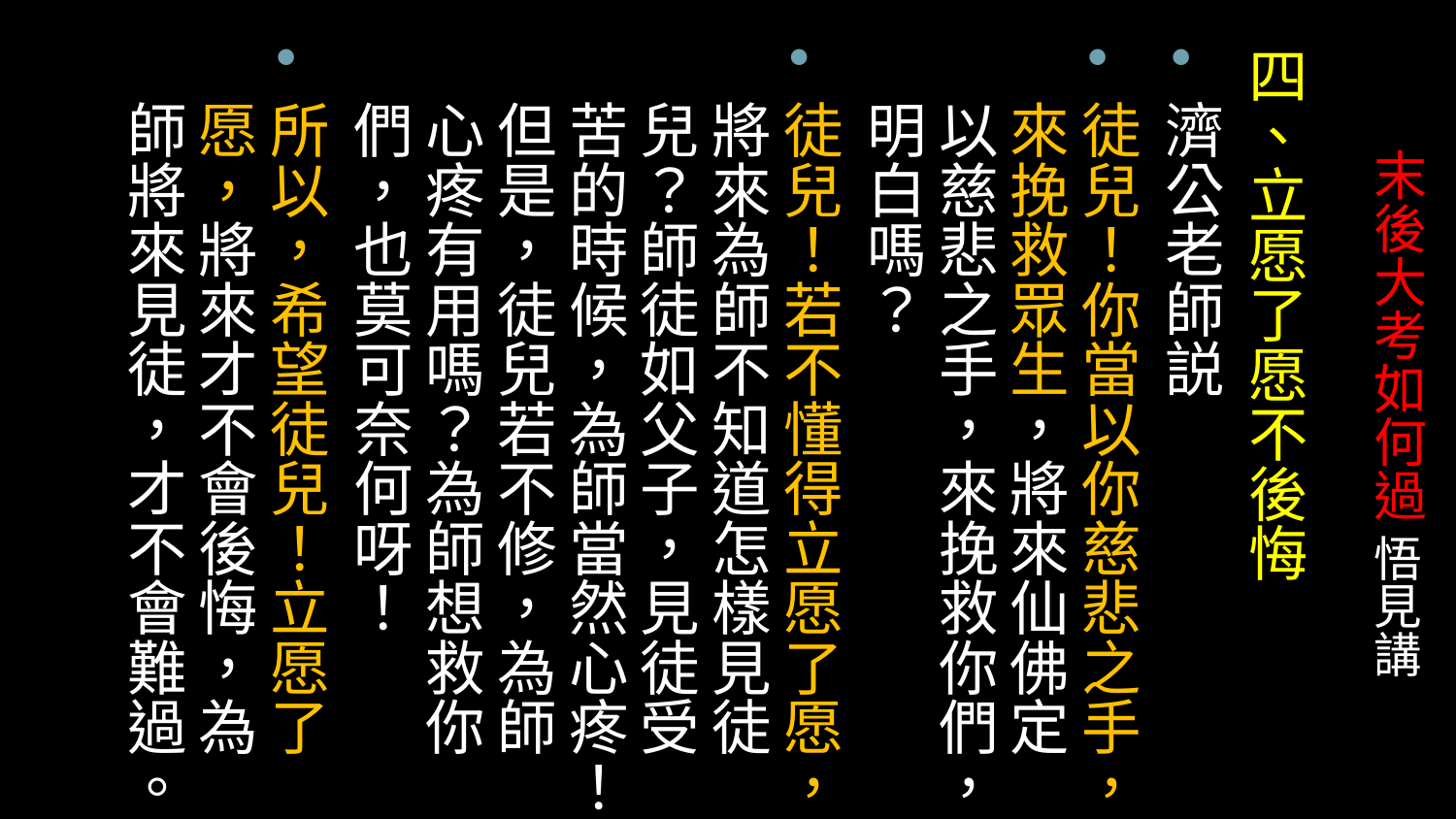

四、立愿了愿不後悔
濟公老師説
徒兒！你當以你慈悲之手，來挽救眾生，將來仙佛定以慈悲之手，來挽救你們，明白嗎？
徒兒！若不懂得立愿了愿，將來為師不知道怎樣見徒兒？師徒如父子，見徒受苦的時候，為師當然心疼！但是，徒兒若不修，為師心疼有用嗎？為師想救你們，也莫可奈何呀！
所以，希望徒兒！立愿了愿，將來才不會後悔，為師將來見徒，才不會難過。

# 末後大考如何過 悟見講